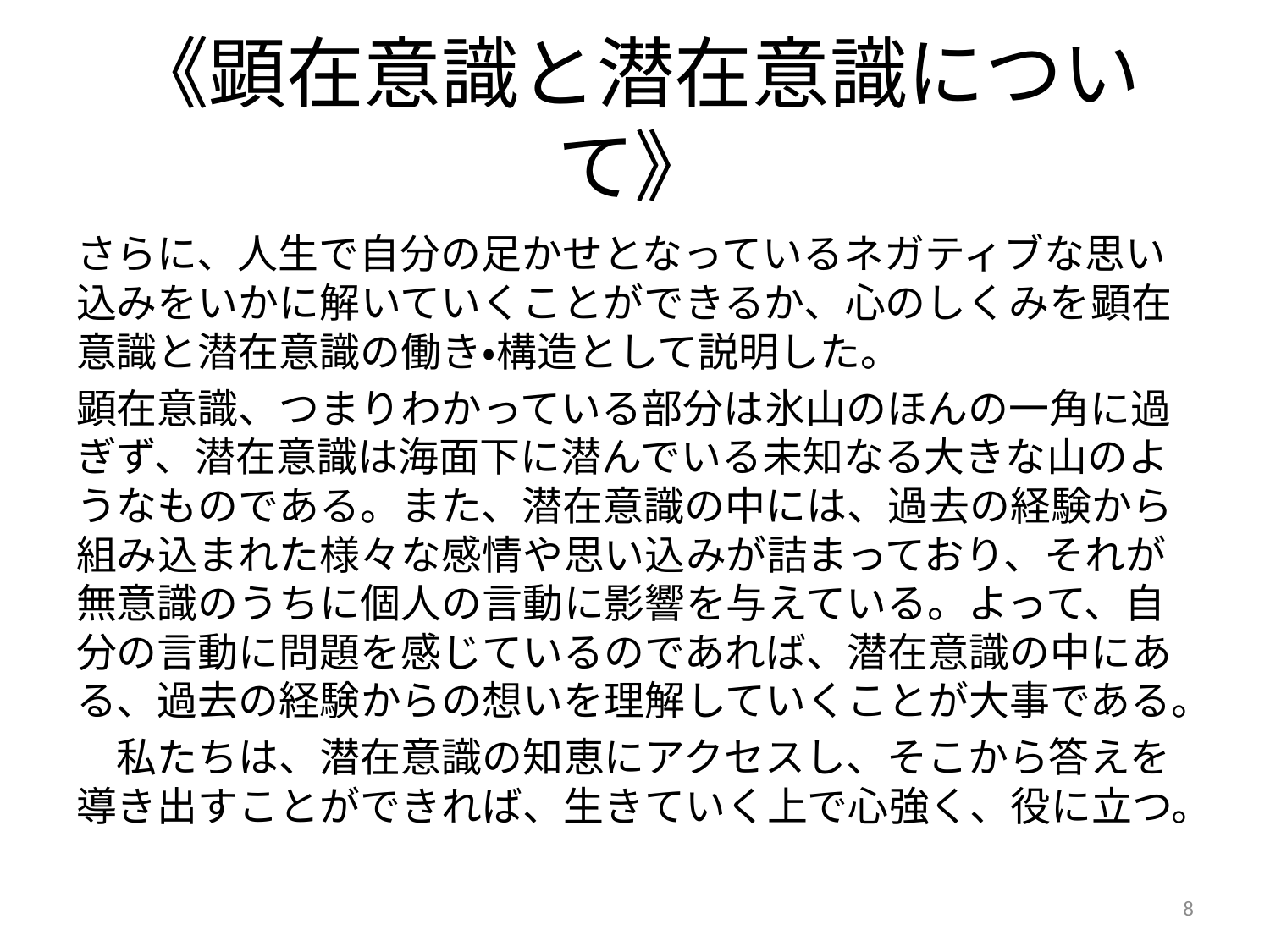

# 《顕在意識と潜在意識について》
さらに、人生で自分の足かせとなっているネガティブな思い込みをいかに解いていくことができるか、心のしくみを顕在意識と潜在意識の働き・構造として説明した。
顕在意識、つまりわかっている部分は氷山のほんの一角に過ぎず、潜在意識は海面下に潜んでいる未知なる大きな山のようなものである。また、潜在意識の中には、過去の経験から組み込まれた様々な感情や思い込みが詰まっており、それが無意識のうちに個人の言動に影響を与えている。よって、自分の言動に問題を感じているのであれば、潜在意識の中にある、過去の経験からの想いを理解していくことが大事である。
　私たちは、潜在意識の知恵にアクセスし、そこから答えを導き出すことができれば、生きていく上で心強く、役に立つ。
8